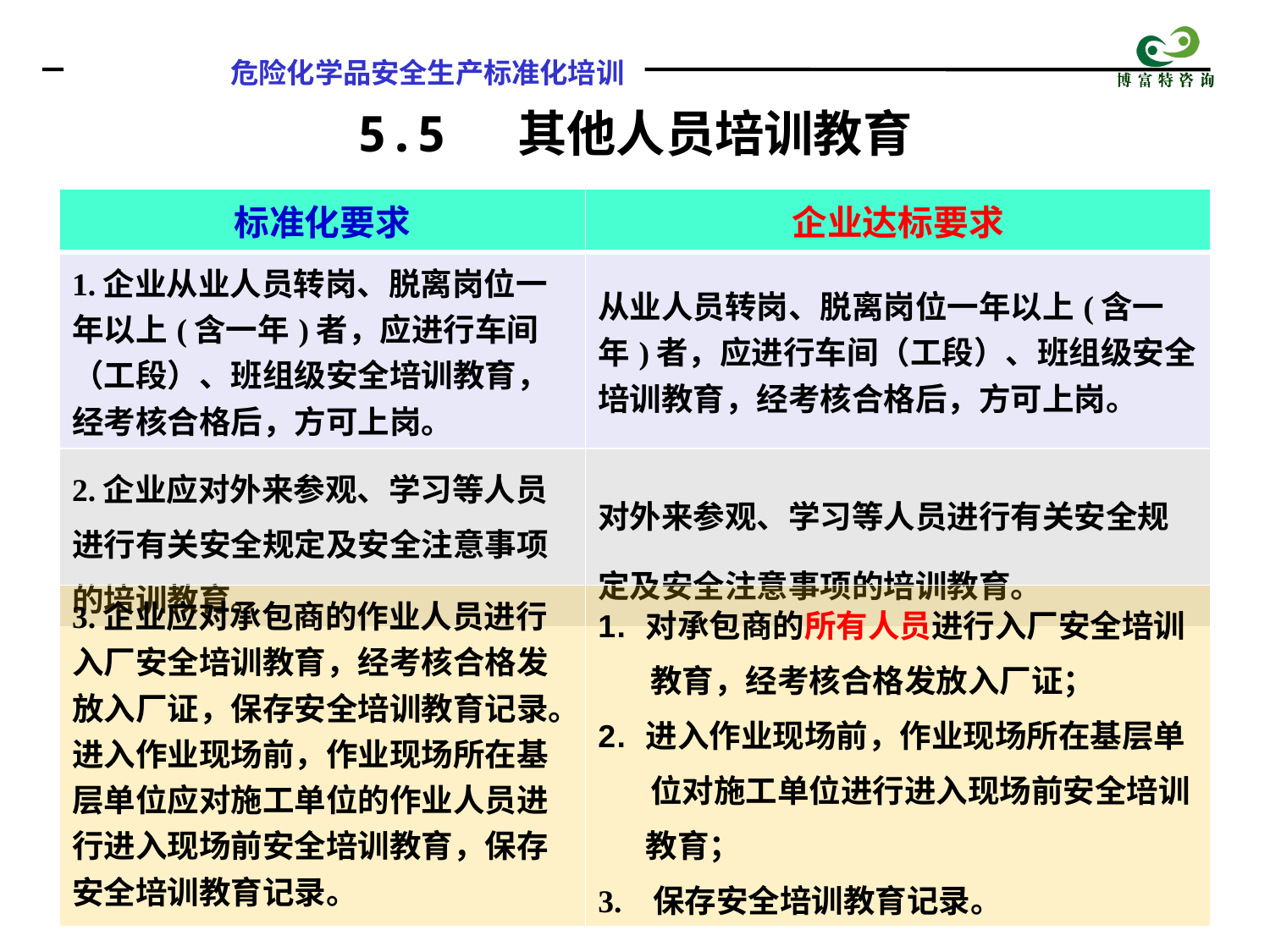

5.5  其他人员培训教育
| 标准化要求 | 企业达标要求 |
| --- | --- |
| 1.企业从业人员转岗、脱离岗位一年以上(含一年)者，应进行车间（工段）、班组级安全培训教育，经考核合格后，方可上岗。 | 从业人员转岗、脱离岗位一年以上(含一年)者，应进行车间（工段）、班组级安全培训教育，经考核合格后，方可上岗。 |
| 2.企业应对外来参观、学习等人员进行有关安全规定及安全注意事项的培训教育。 | 对外来参观、学习等人员进行有关安全规定及安全注意事项的培训教育。 |
| 3.企业应对承包商的作业人员进行入厂安全培训教育，经考核合格发放入厂证，保存安全培训教育记录。进入作业现场前，作业现场所在基层单位应对施工单位的作业人员进行进入现场前安全培训教育，保存安全培训教育记录。 | 对承包商的所有人员进行入厂安全培训 教育，经考核合格发放入厂证； 进入作业现场前，作业现场所在基层单 位对施工单位进行进入现场前安全培训教育； 3. 保存安全培训教育记录。 |
| --- | --- |